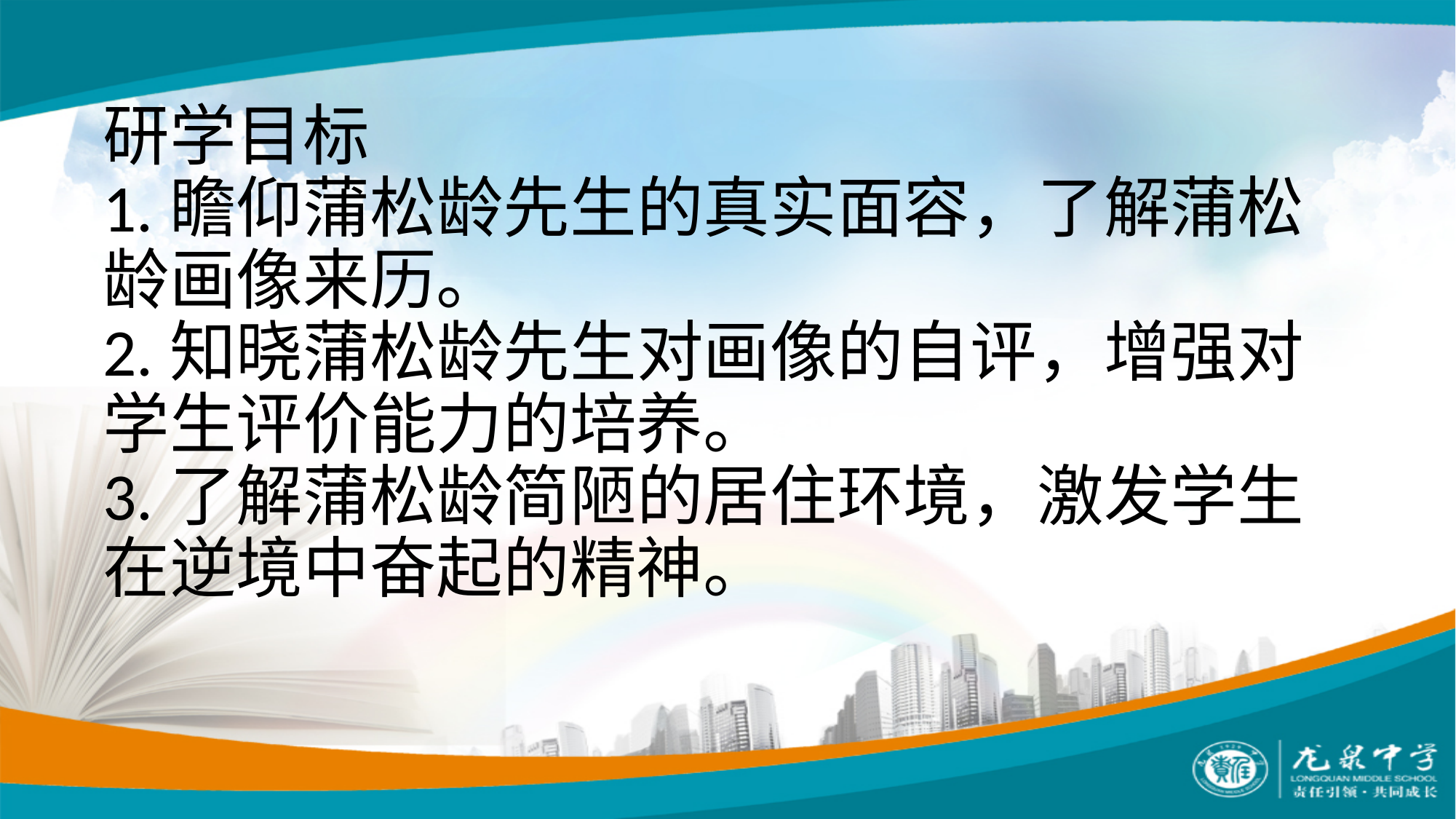

# 研学目标 1.瞻仰蒲松龄先生的真实面容，了解蒲松龄画像来历。 2.知晓蒲松龄先生对画像的自评，增强对学生评价能力的培养。 3.了解蒲松龄简陋的居住环境，激发学生在逆境中奋起的精神。